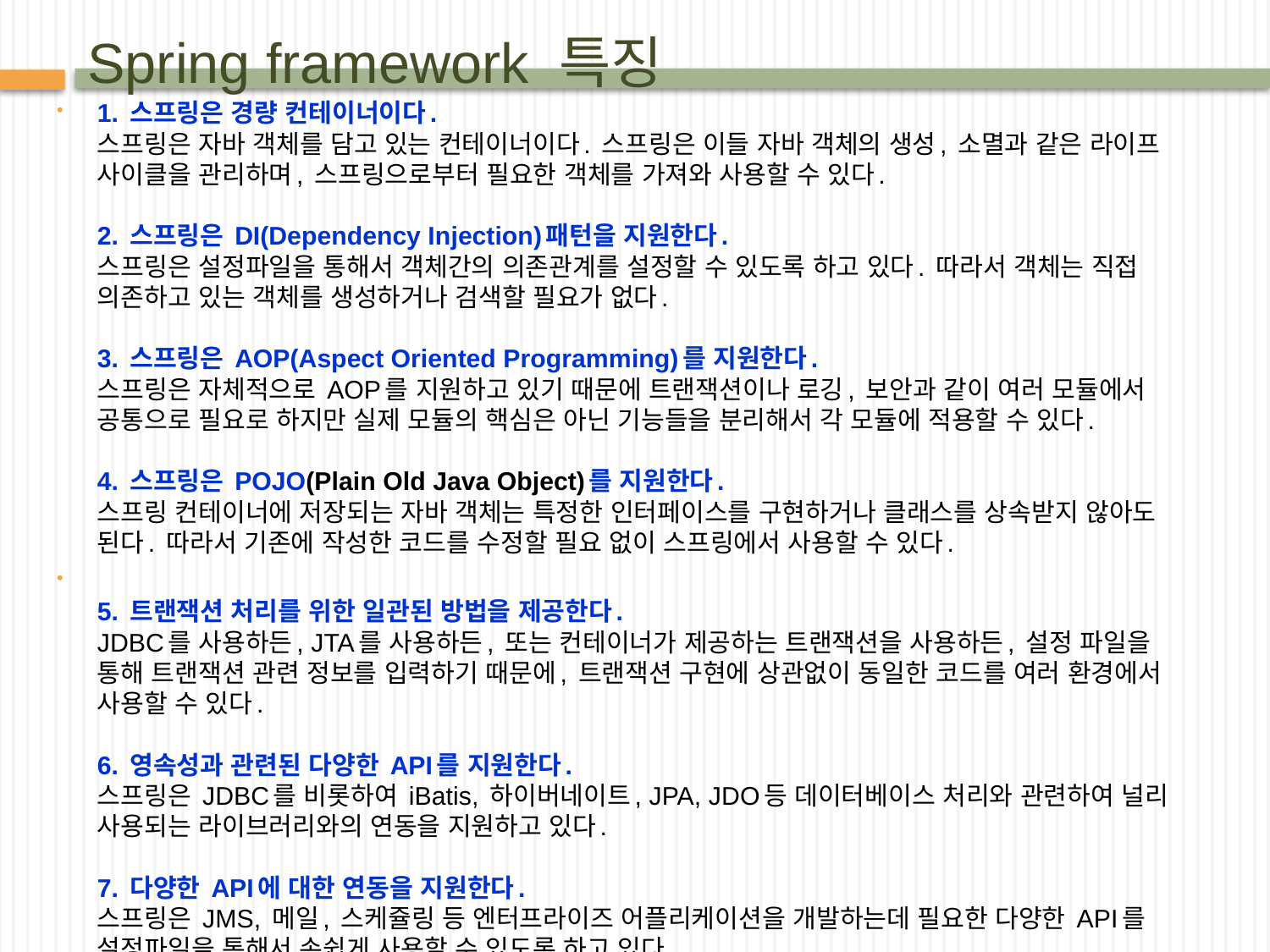

# Spring framework 특징

1. 스프링은 경량 컨테이너이다.
스프링은 자바 객체를 담고 있는 컨테이너이다. 스프링은 이들 자바 객체의 생성, 소멸과 같은 라이프 사이클을 관리하며, 스프링으로부터 필요한 객체를 가져와 사용할 수 있다.
2. 스프링은 DI(Dependency Injection)패턴을 지원한다.
스프링은 설정파일을 통해서 객체간의 의존관계를 설정할 수 있도록 하고 있다. 따라서 객체는 직접 의존하고 있는 객체를 생성하거나 검색할 필요가 없다.
3. 스프링은 AOP(Aspect Oriented Programming)를 지원한다.
스프링은 자체적으로 AOP를 지원하고 있기 때문에 트랜잭션이나 로깅, 보안과 같이 여러 모듈에서 공통으로 필요로 하지만 실제 모듈의 핵심은 아닌 기능들을 분리해서 각 모듈에 적용할 수 있다.
4. 스프링은 POJO(Plain Old Java Object)를 지원한다.
스프링 컨테이너에 저장되는 자바 객체는 특정한 인터페이스를 구현하거나 클래스를 상속받지 않아도 된다. 따라서 기존에 작성한 코드를 수정할 필요 없이 스프링에서 사용할 수 있다.
5. 트랜잭션 처리를 위한 일관된 방법을 제공한다.
JDBC를 사용하든, JTA를 사용하든, 또는 컨테이너가 제공하는 트랜잭션을 사용하든, 설정 파일을 통해 트랜잭션 관련 정보를 입력하기 때문에, 트랜잭션 구현에 상관없이 동일한 코드를 여러 환경에서 사용할 수 있다.
6. 영속성과 관련된 다양한 API를 지원한다.
스프링은 JDBC를 비롯하여 iBatis, 하이버네이트, JPA, JDO등 데이터베이스 처리와 관련하여 널리 사용되는 라이브러리와의 연동을 지원하고 있다.
7. 다양한 API에 대한 연동을 지원한다.
스프링은 JMS, 메일, 스케쥴링 등 엔터프라이즈 어플리케이션을 개발하는데 필요한 다양한 API를 설정파일을 통해서 손쉽게 사용할 수 있도록 하고 있다.